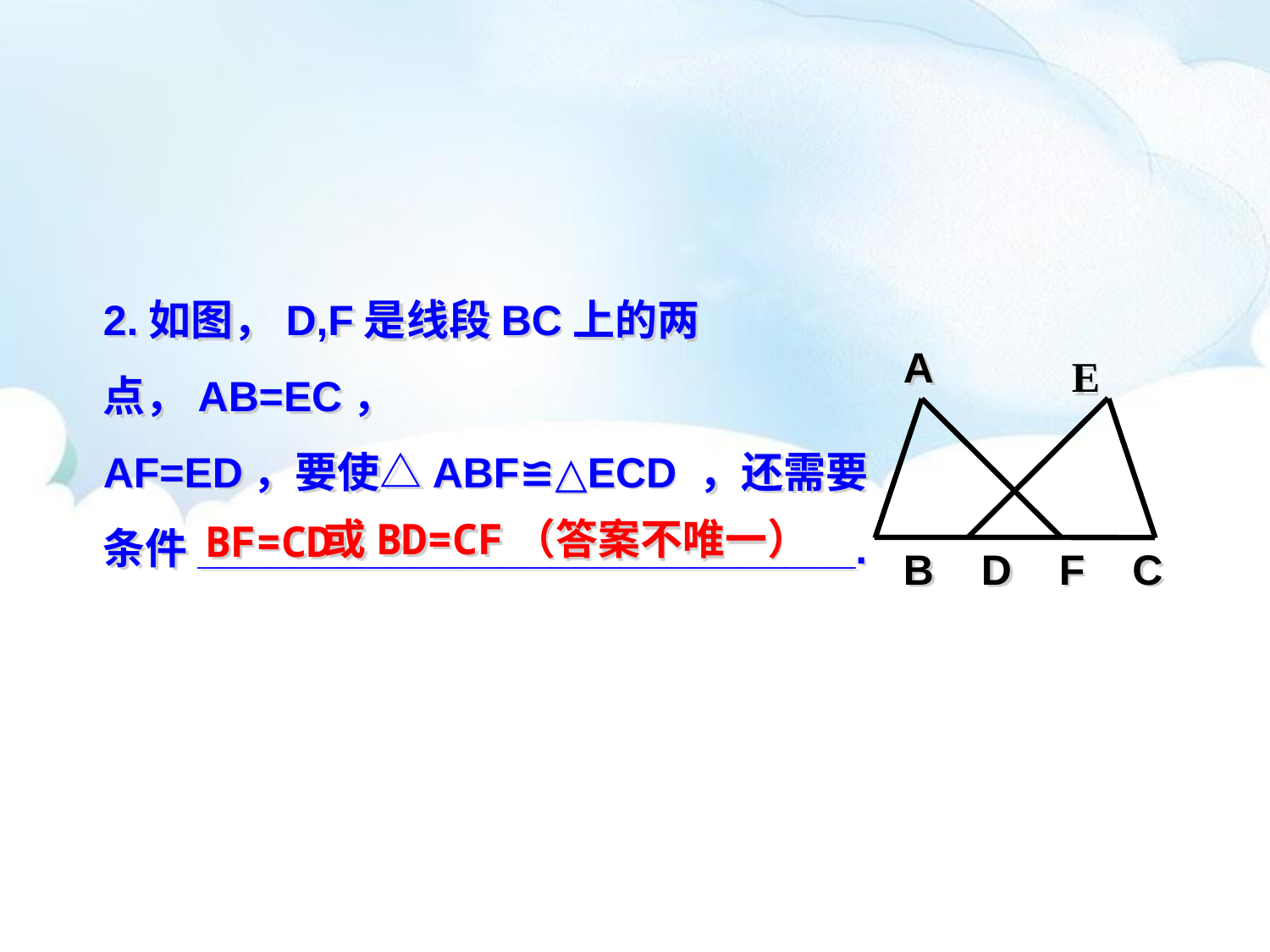

A
E

                                                           B    D    F    C

2.如图，D,F是线段BC上的两点，AB=EC，
AF=ED，要使△ABF≌△ECD ，还需要
条件____________________________.
或BD=CF（答案不唯一）
BF=CD